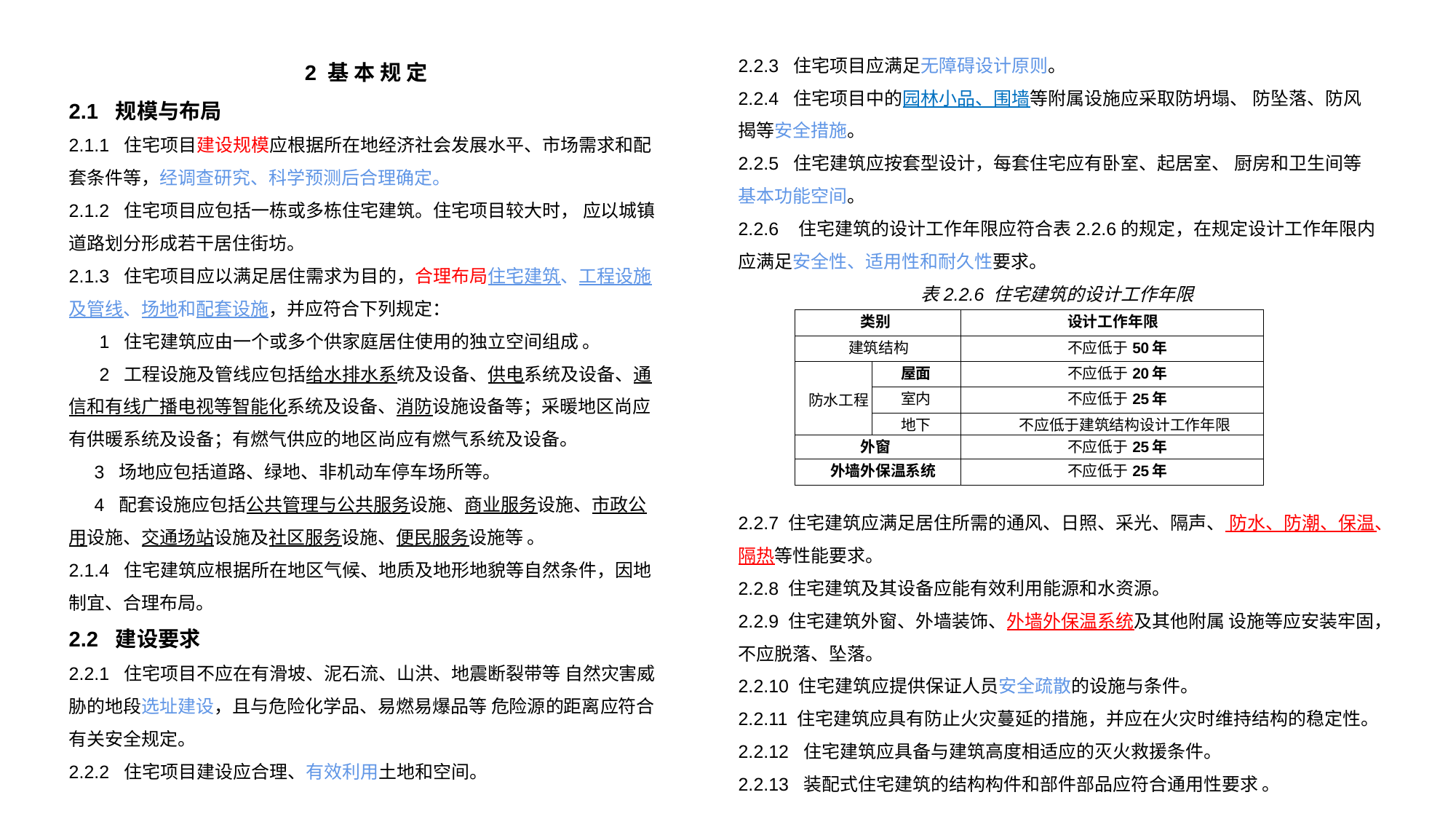

2.2.3  住宅项目应满足无障碍设计原则。
2.2.4  住宅项目中的园林小品、围墙等附属设施应采取防坍塌、 防坠落、防风揭等安全措施。
2.2.5  住宅建筑应按套型设计，每套住宅应有卧室、起居室、 厨房和卫生间等基本功能空间。
2.2.6   住宅建筑的设计工作年限应符合表2.2.6的规定，在规定设计工作年限内应满足安全性、适用性和耐久性要求。
表2.2.6 住宅建筑的设计工作年限

2.2.7 住宅建筑应满足居住所需的通风、日照、采光、隔声、 防水、防潮、保温、隔热等性能要求。
2.2.8 住宅建筑及其设备应能有效利用能源和水资源。
2.2.9 住宅建筑外窗、外墙装饰、外墙外保温系统及其他附属 设施等应安装牢固，不应脱落、坠落。
2.2.10 住宅建筑应提供保证人员安全疏散的设施与条件。
2.2.11 住宅建筑应具有防止火灾蔓延的措施，并应在火灾时维持结构的稳定性。
2.2.12  住宅建筑应具备与建筑高度相适应的灭火救援条件。
2.2.13  装配式住宅建筑的结构构件和部件部品应符合通用性要求 。

2 基 本 规 定
2.1  规模与布局
2.1.1  住宅项目建设规模应根据所在地经济社会发展水平、市场需求和配套条件等，经调查研究、科学预测后合理确定。
2.1.2  住宅项目应包括一栋或多栋住宅建筑。住宅项目较大时， 应以城镇道路划分形成若干居住街坊。
2.1.3  住宅项目应以满足居住需求为目的，合理布局住宅建筑、工程设施及管线、场地和配套设施，并应符合下列规定：
      1  住宅建筑应由一个或多个供家庭居住使用的独立空间组成 。
      2  工程设施及管线应包括给水排水系统及设备、供电系统及设备、通信和有线广播电视等智能化系统及设备、消防设施设备等；采暖地区尚应有供暖系统及设备；有燃气供应的地区尚应有燃气系统及设备。
     3  场地应包括道路、绿地、非机动车停车场所等。
     4  配套设施应包括公共管理与公共服务设施、商业服务设施、市政公用设施、交通场站设施及社区服务设施、便民服务设施等 。
2.1.4  住宅建筑应根据所在地区气候、地质及地形地貌等自然条件，因地制宜、合理布局。
2.2  建设要求
2.2.1  住宅项目不应在有滑坡、泥石流、山洪、地震断裂带等 自然灾害威胁的地段选址建设，且与危险化学品、易燃易爆品等 危险源的距离应符合有关安全规定。
2.2.2  住宅项目建设应合理、有效利用土地和空间。

| 类别 |  | 设计工作年限 |
| --- | --- | --- |
| 建筑结构 |  | 不应低于50年 |
| 防水工程 | 屋面 | 不应低于20年 |
|  | 室内 | 不应低于25年 |
|  | 地下 | 不应低于建筑结构设计工作年限 |
| 外窗 |  | 不应低于25年 |
| 外墙外保温系统 |  | 不应低于25年 |